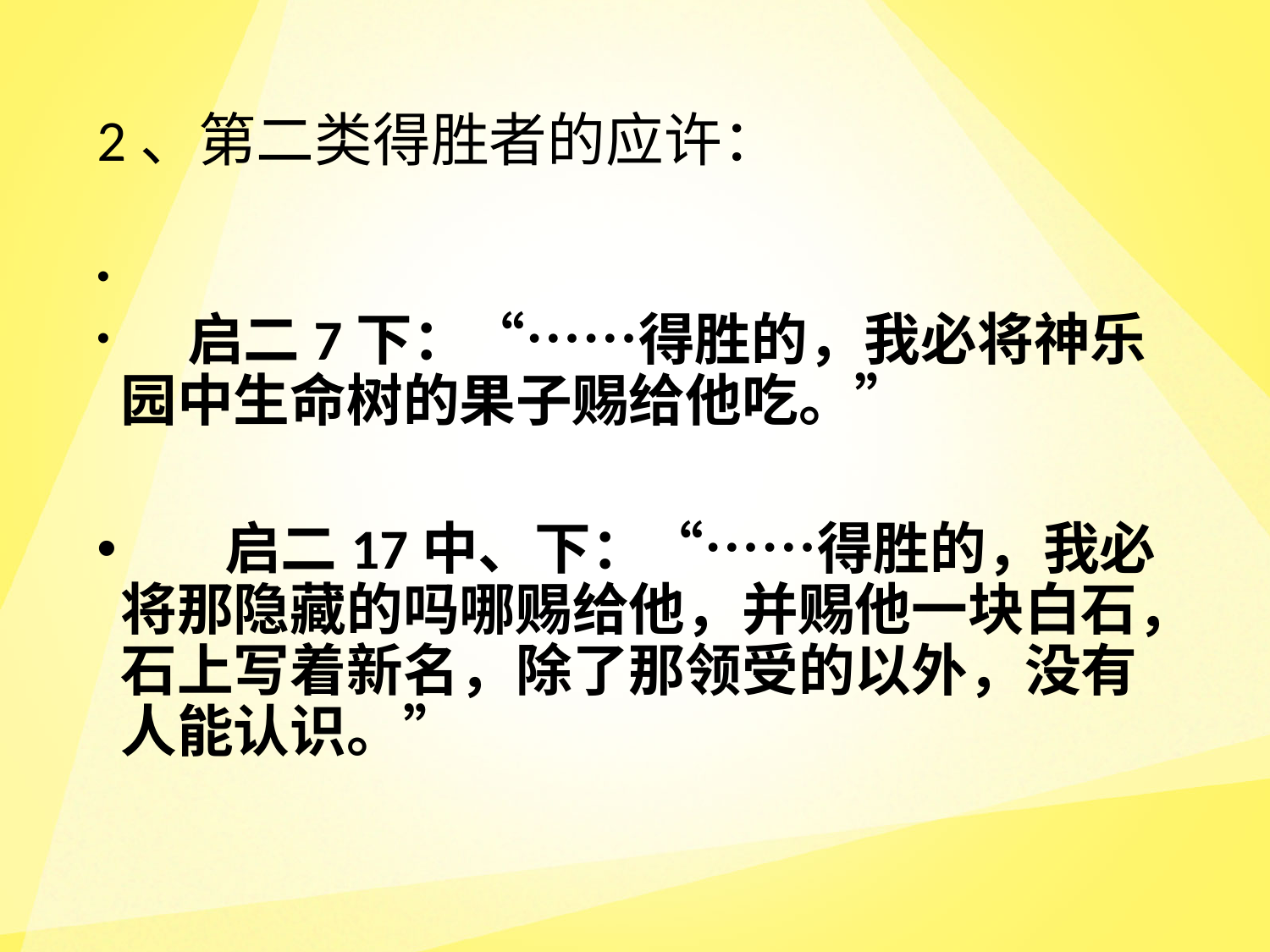

# 2、第二类得胜者的应许：

       启二7下：“……得胜的，我必将神乐园中生命树的果子赐给他吃。”

       启二17中、下：“……得胜的，我必将那隐藏的吗哪赐给他，并赐他一块白石，石上写着新名，除了那领受的以外，没有人能认识。”